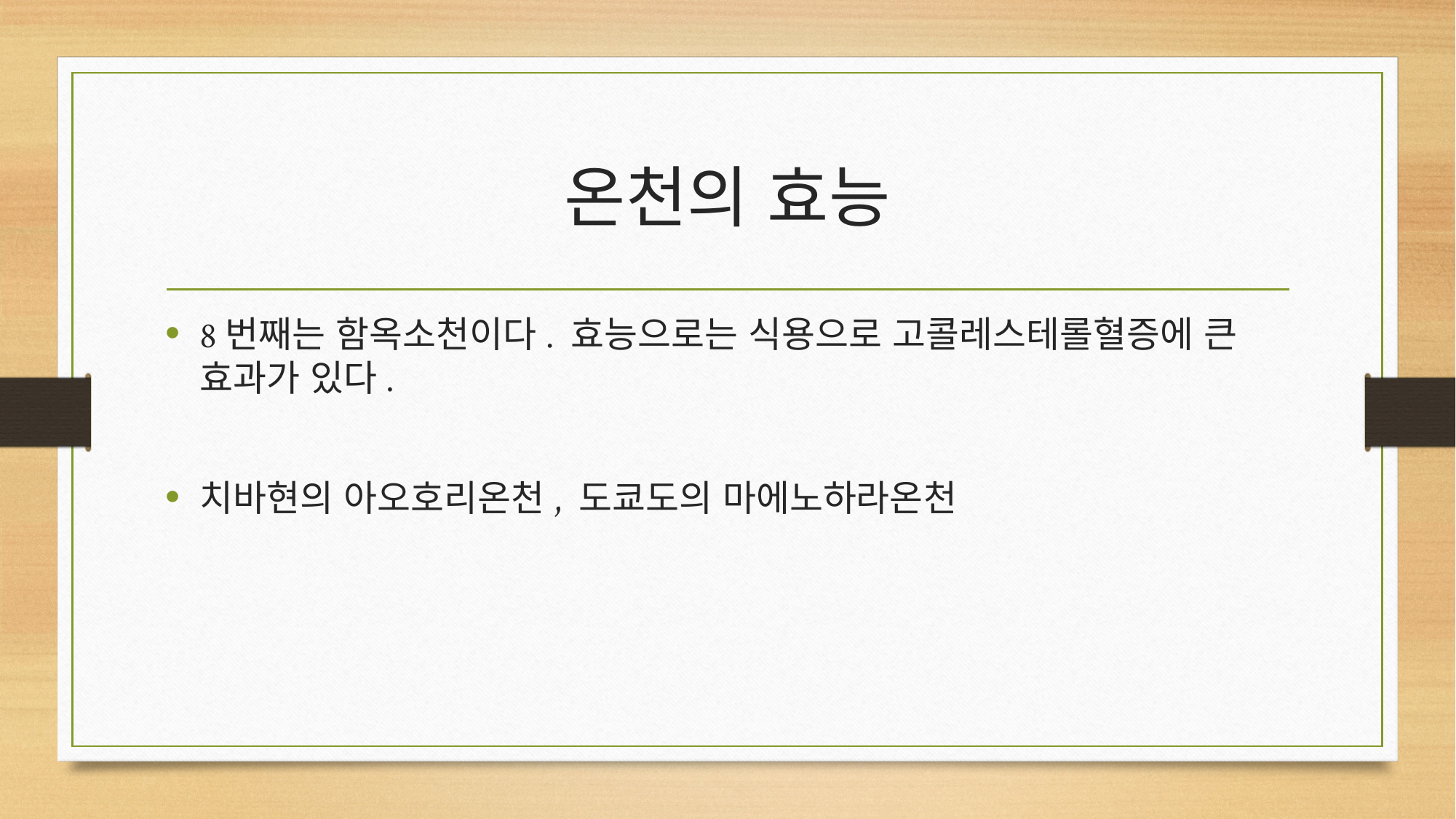

# 온천의 효능
8번째는 함옥소천이다. 효능으로는 식용으로 고콜레스테롤혈증에 큰 효과가 있다.

치바현의 아오호리온천, 도쿄도의 마에노하라온천